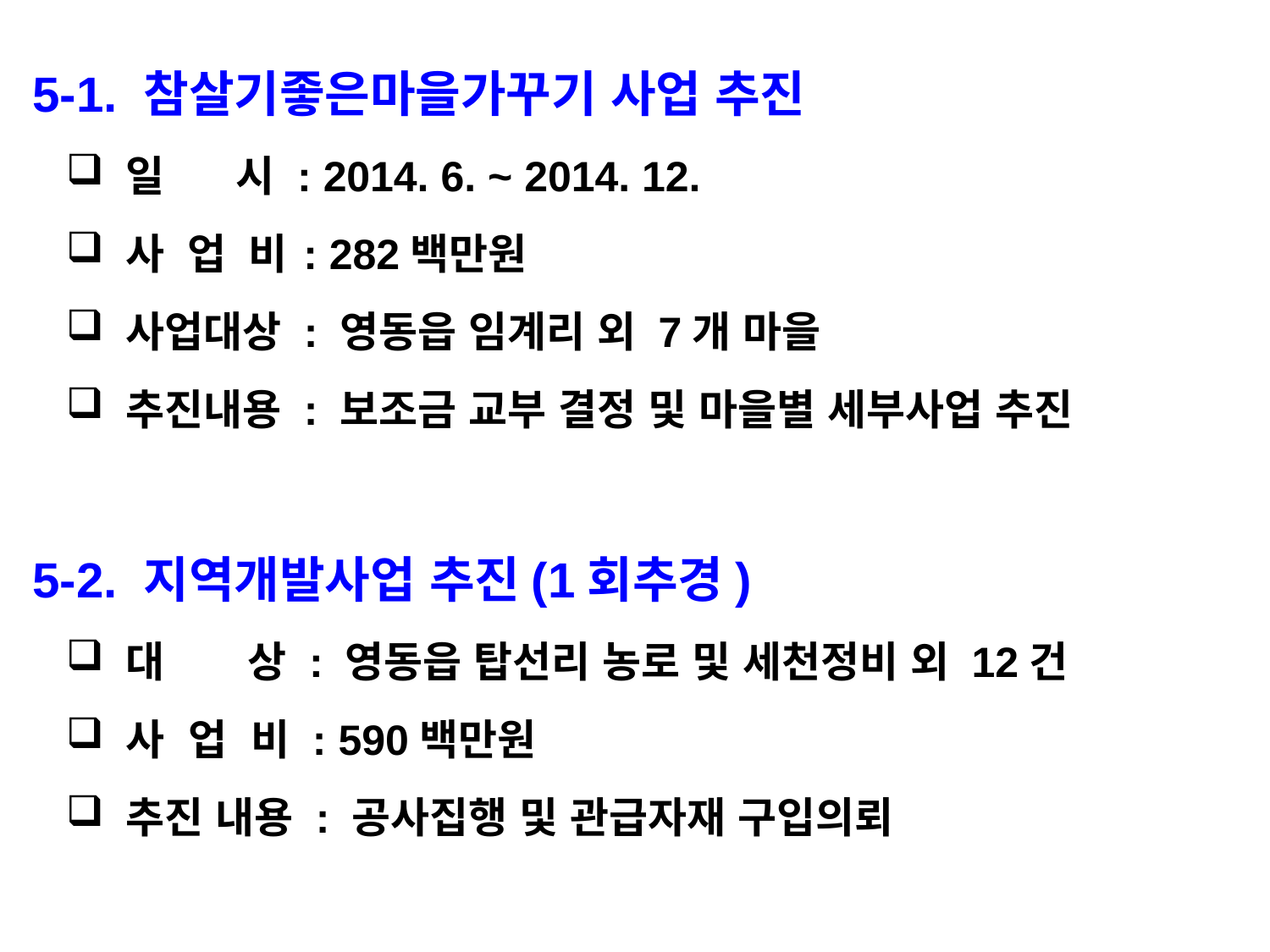

5-1. 참살기좋은마을가꾸기 사업 추진
 일      시 : 2014. 6. ~ 2014. 12.
 사 업 비: 282백만원
 사업대상 : 영동읍 임계리 외 7개 마을
 추진내용 : 보조금 교부 결정 및 마을별 세부사업 추진

5-2. 지역개발사업 추진(1회추경)
 대       상 : 영동읍 탑선리 농로 및 세천정비 외 12건
 사  업  비 : 590백만원
 추진 내용 : 공사집행 및 관급자재 구입의뢰